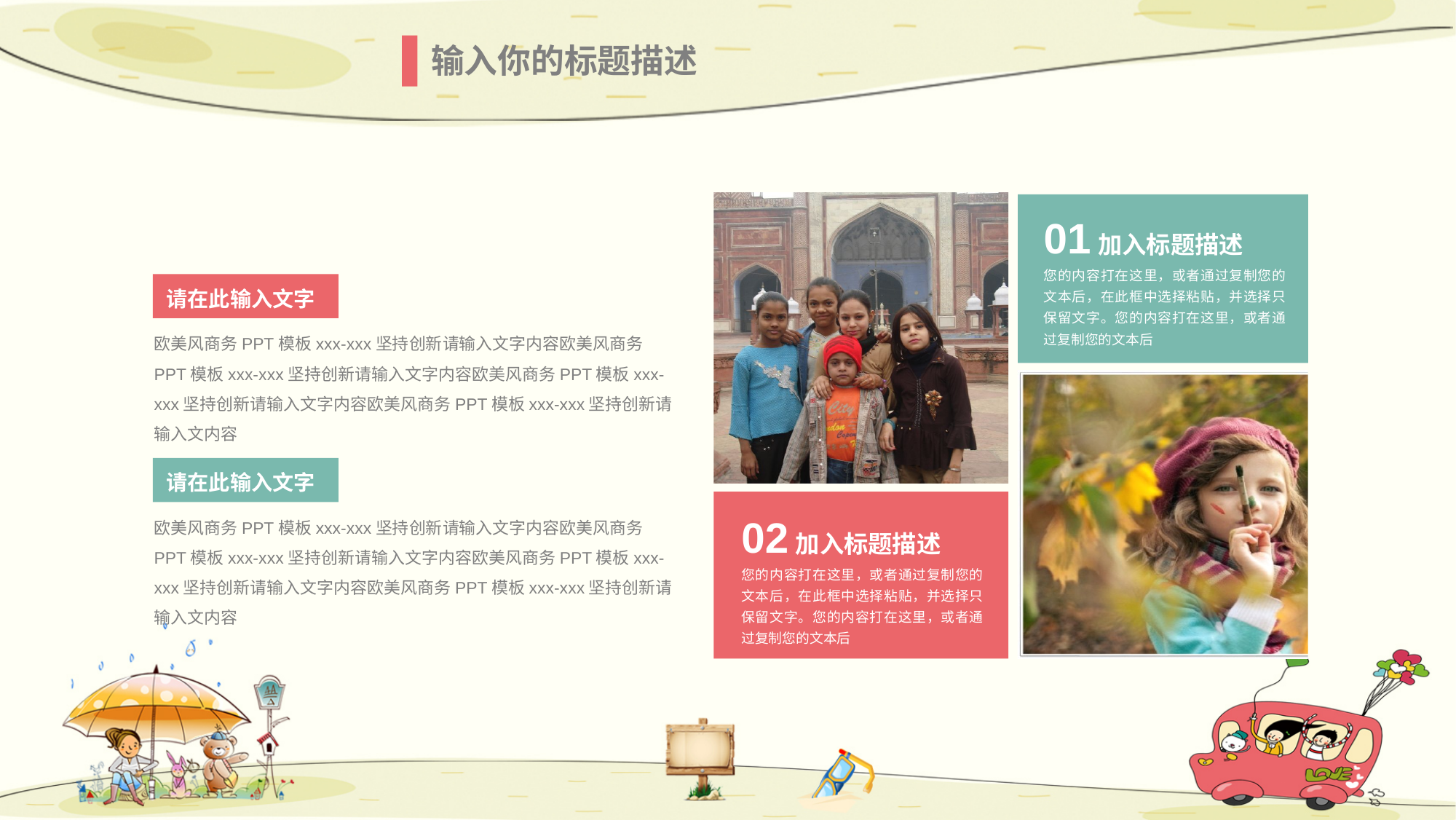

输入你的标题描述

01 加入标题描述
您的内容打在这里，或者通过复制您的文本后，在此框中选择粘贴，并选择只保留文字。您的内容打在这里，或者通过复制您的文本后

02 加入标题描述
您的内容打在这里，或者通过复制您的文本后，在此框中选择粘贴，并选择只保留文字。您的内容打在这里，或者通过复制您的文本后

请在此输入文字
欧美风商务PPT模板xxx-xxx坚持创新请输入文字内容欧美风商务PPT模板xxx-xxx坚持创新请输入文字内容欧美风商务PPT模板xxx-xxx坚持创新请输入文字内容欧美风商务PPT模板xxx-xxx坚持创新请输入文内容

请在此输入文字
欧美风商务PPT模板xxx-xxx坚持创新请输入文字内容欧美风商务PPT模板xxx-xxx坚持创新请输入文字内容欧美风商务PPT模板xxx-xxx坚持创新请输入文字内容欧美风商务PPT模板xxx-xxx坚持创新请输入文内容